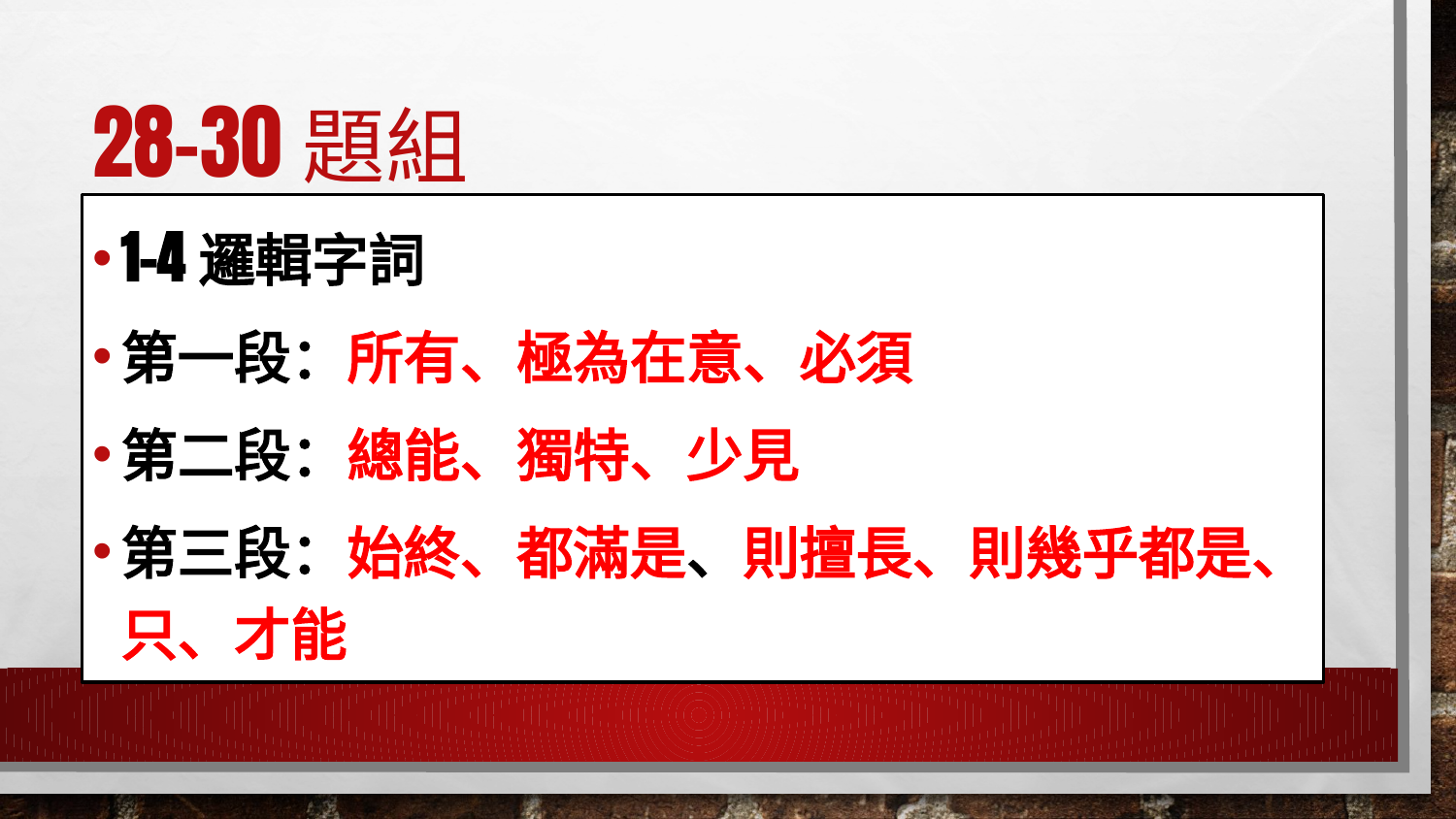

# 28-30題組
1-4邏輯字詞
第一段：所有、極為在意、必須
第二段：總能、獨特、少見
第三段：始終、都滿是、則擅長、則幾乎都是、只、才能